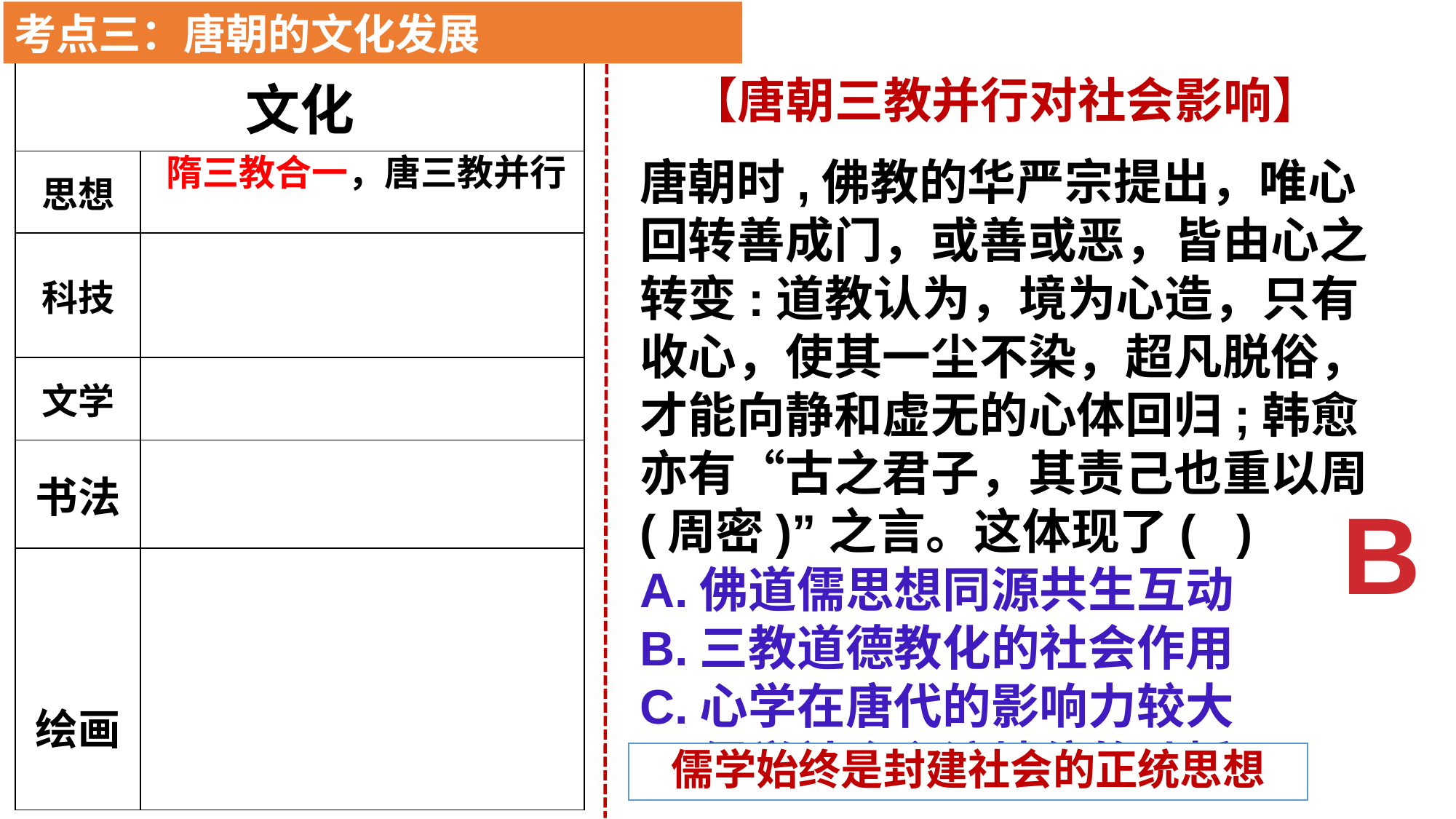

考点三：唐朝的文化发展
| 文化 |  |
| --- | --- |
| 思想 |  |
| 科技 |  |
| 文学 |  |
| 书法 |  |
| 绘画 |  |
【唐朝三教并行对社会影响】

唐朝时,佛教的华严宗提出，唯心回转善成门，或善或恶，皆由心之转变:道教认为，境为心造，只有收心，使其一尘不染，超凡脱俗，才能向静和虚无的心体回归;韩愈亦有“古之君子，其责己也重以周(周密)”之言。这体现了(   )
A.佛道儒思想同源共生互动
B.三教道德教化的社会作用
C.心学在唐代的影响力较大
D.儒学社会主流地位的动摇
隋三教合一，唐三教并行
B
儒学始终是封建社会的正统思想